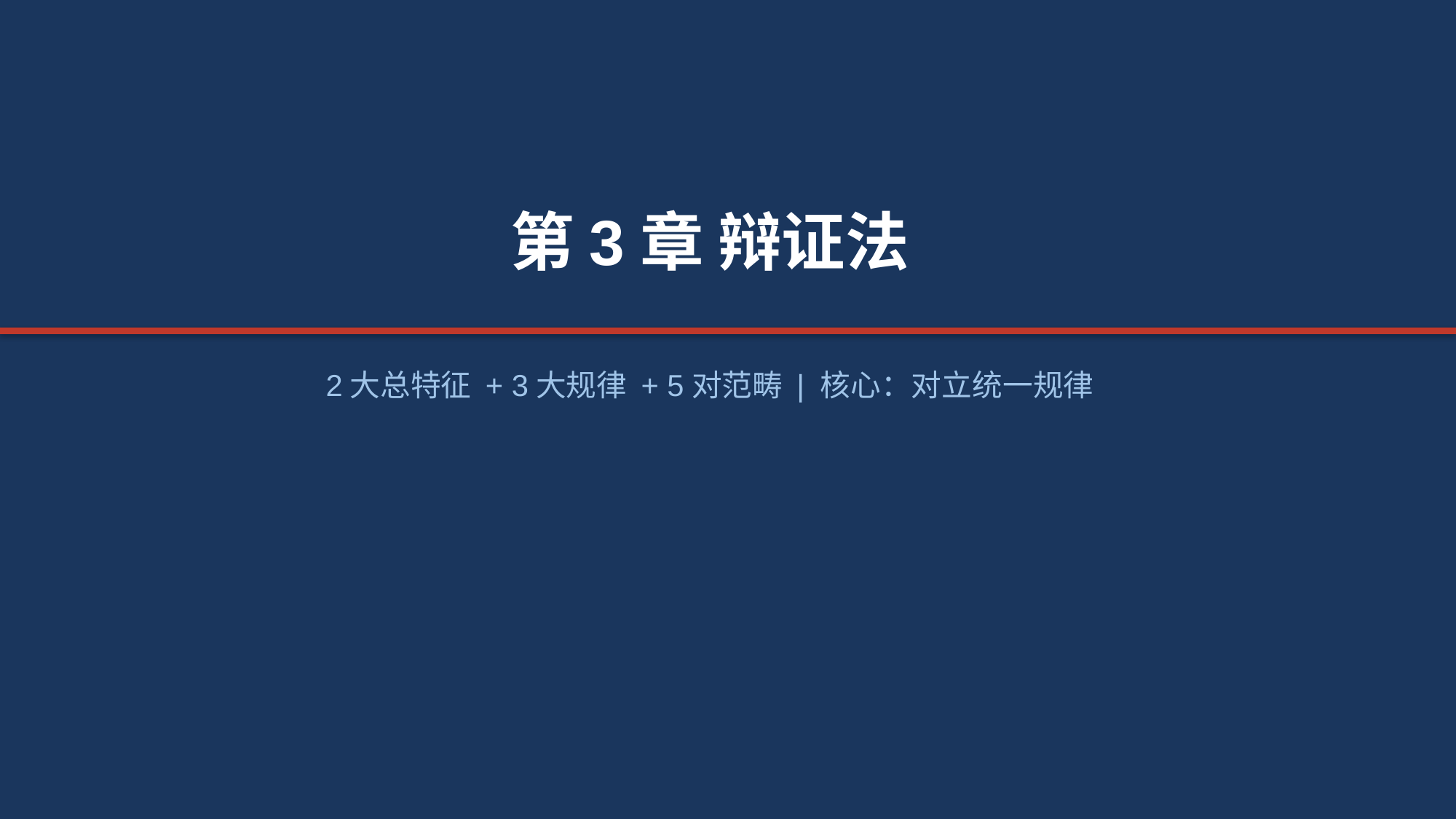

第3章 辩证法

2大总特征 + 3大规律 + 5对范畴 | 核心：对立统一规律